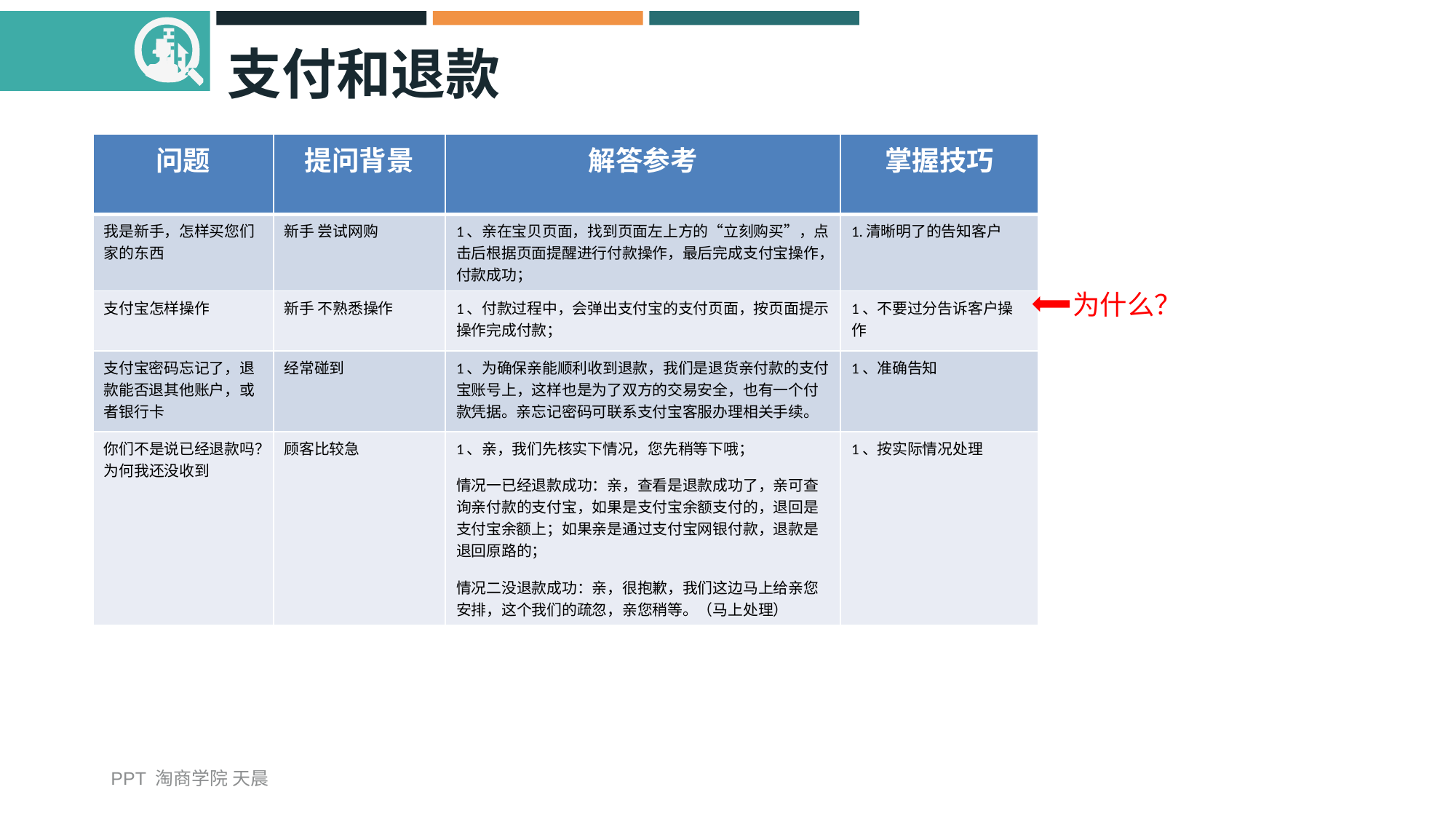

# 支付和退款
| 问题 | 提问背景 | 解答参考 | 掌握技巧 |
| --- | --- | --- | --- |
| 我是新手，怎样买您们家的东西 | 新手 尝试网购 | 1、亲在宝贝页面，找到页面左上方的“立刻购买”，点击后根据页面提醒进行付款操作，最后完成支付宝操作，付款成功； | 1.清晰明了的告知客户 |
| 支付宝怎样操作 | 新手 不熟悉操作 | 1、付款过程中，会弹出支付宝的支付页面，按页面提示操作完成付款； | 1、不要过分告诉客户操作 |
| 支付宝密码忘记了，退款能否退其他账户，或者银行卡 | 经常碰到 | 1、为确保亲能顺利收到退款，我们是退货亲付款的支付宝账号上，这样也是为了双方的交易安全，也有一个付款凭据。亲忘记密码可联系支付宝客服办理相关手续。 | 1、准确告知 |
| 你们不是说已经退款吗？为何我还没收到 | 顾客比较急 | 1、亲，我们先核实下情况，您先稍等下哦； 情况一已经退款成功：亲，查看是退款成功了，亲可查询亲付款的支付宝，如果是支付宝余额支付的，退回是支付宝余额上；如果亲是通过支付宝网银付款，退款是退回原路的； 情况二没退款成功：亲，很抱歉，我们这边马上给亲您安排，这个我们的疏忽，亲您稍等。（马上处理） | 1、按实际情况处理 |
为什么？

PPT 淘商学院 天晨